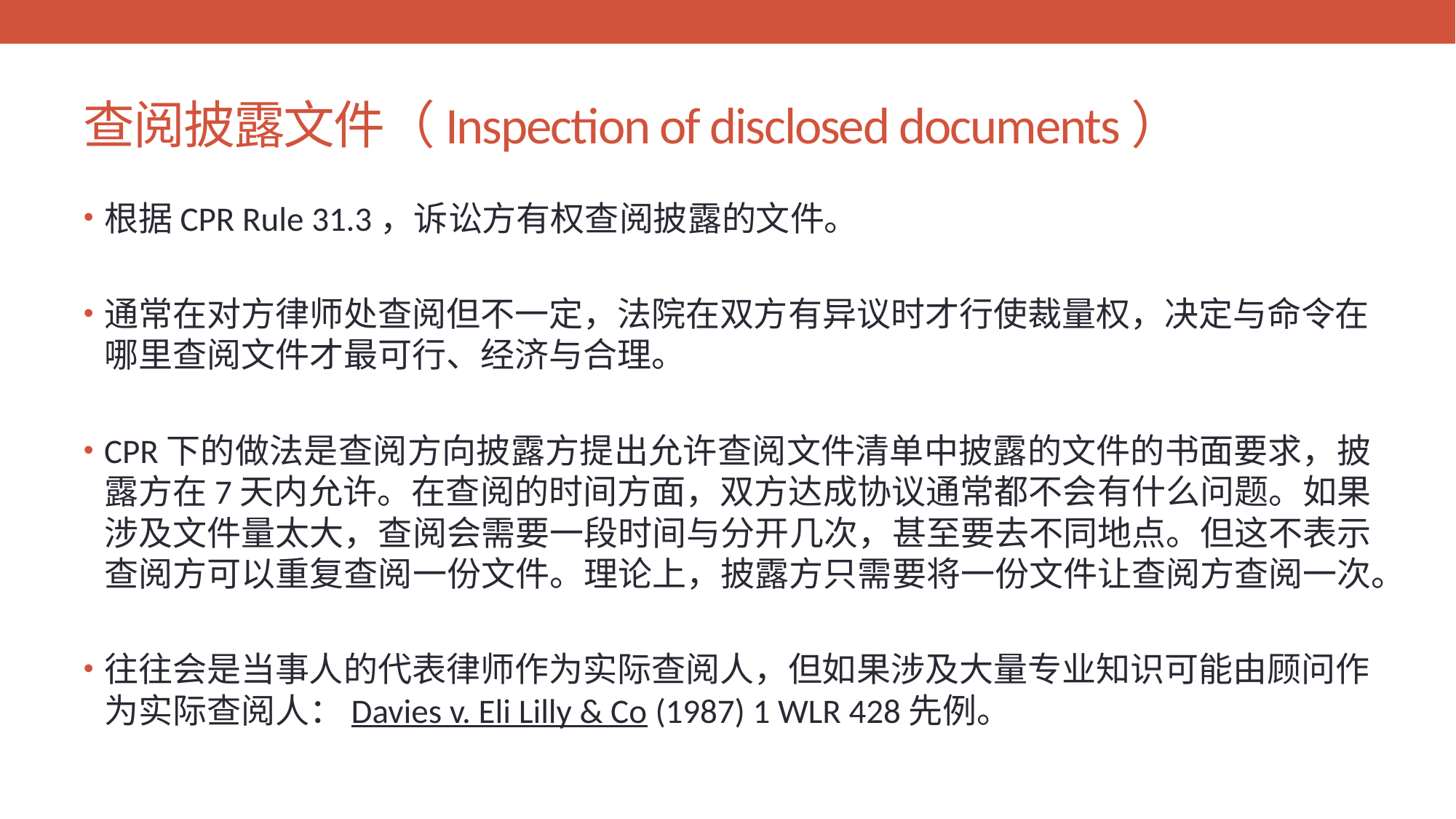

# 查阅披露文件（Inspection of disclosed documents）
根据CPR Rule 31.3，诉讼方有权查阅披露的文件。

通常在对方律师处查阅但不一定，法院在双方有异议时才行使裁量权，决定与命令在哪里查阅文件才最可行、经济与合理。

CPR下的做法是查阅方向披露方提出允许查阅文件清单中披露的文件的书面要求，披露方在7天内允许。在查阅的时间方面，双方达成协议通常都不会有什么问题。如果涉及文件量太大，查阅会需要一段时间与分开几次，甚至要去不同地点。但这不表示查阅方可以重复查阅一份文件。理论上，披露方只需要将一份文件让查阅方查阅一次。

往往会是当事人的代表律师作为实际查阅人，但如果涉及大量专业知识可能由顾问作为实际查阅人：Davies v. Eli Lilly & Co (1987) 1 WLR 428先例。